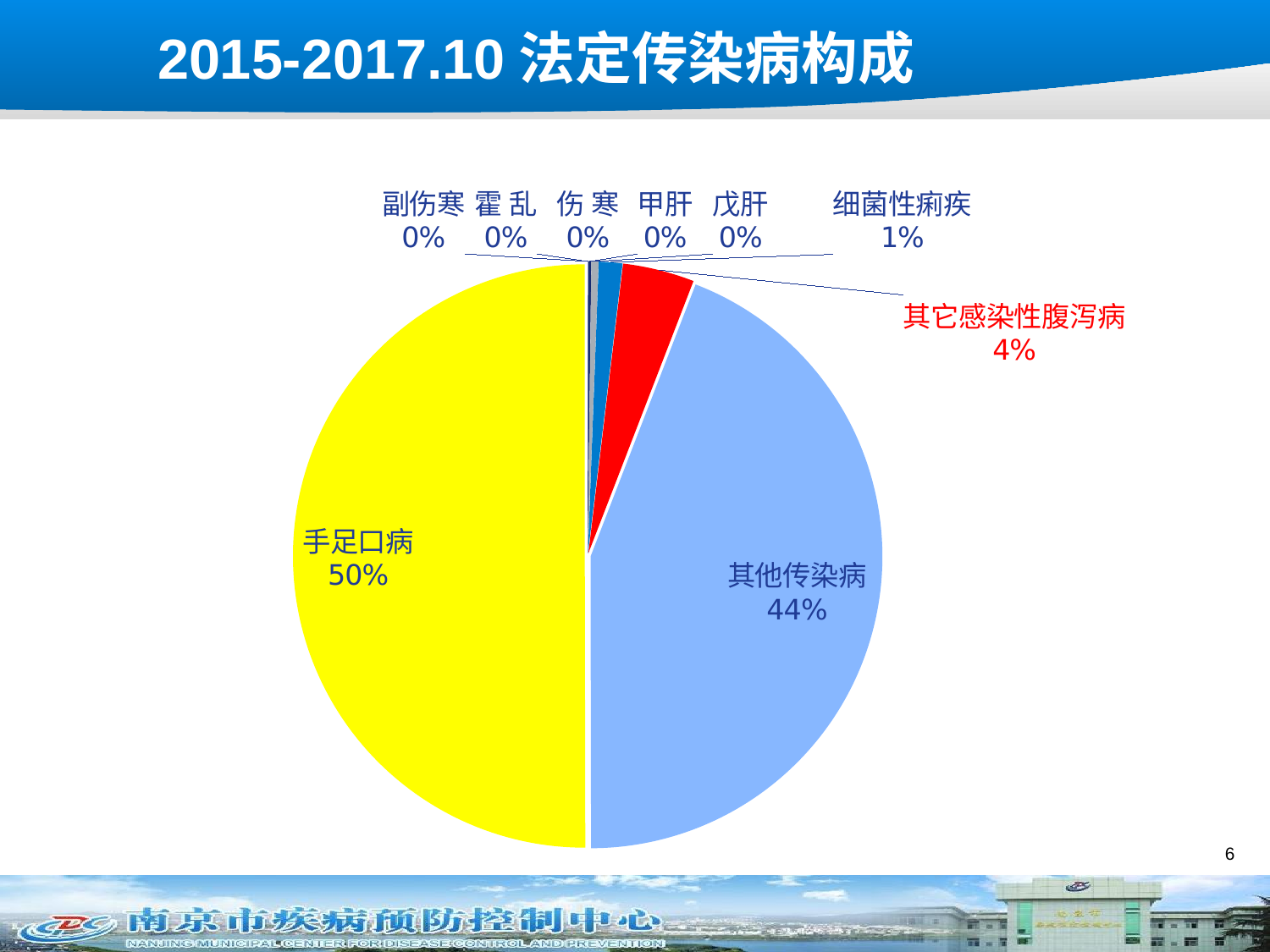

# 2015-2017.10法定传染病构成

### Chart

| Category | 计数项:疾病名称 |
|---|---|
| 副伤寒 | 2.0 |
| 霍 乱 | 2.0 |
| 伤 寒 | 16.0 |
| 甲肝 | 188.0 |
| 戊肝 | 423.0 |
| 细菌性痢疾 | 1389.0 |
| 其它感染性腹泻病 | 4227.0 |
| 其他传染病 | 46970.0 |
| 手足口病 | 53275.0 |
6